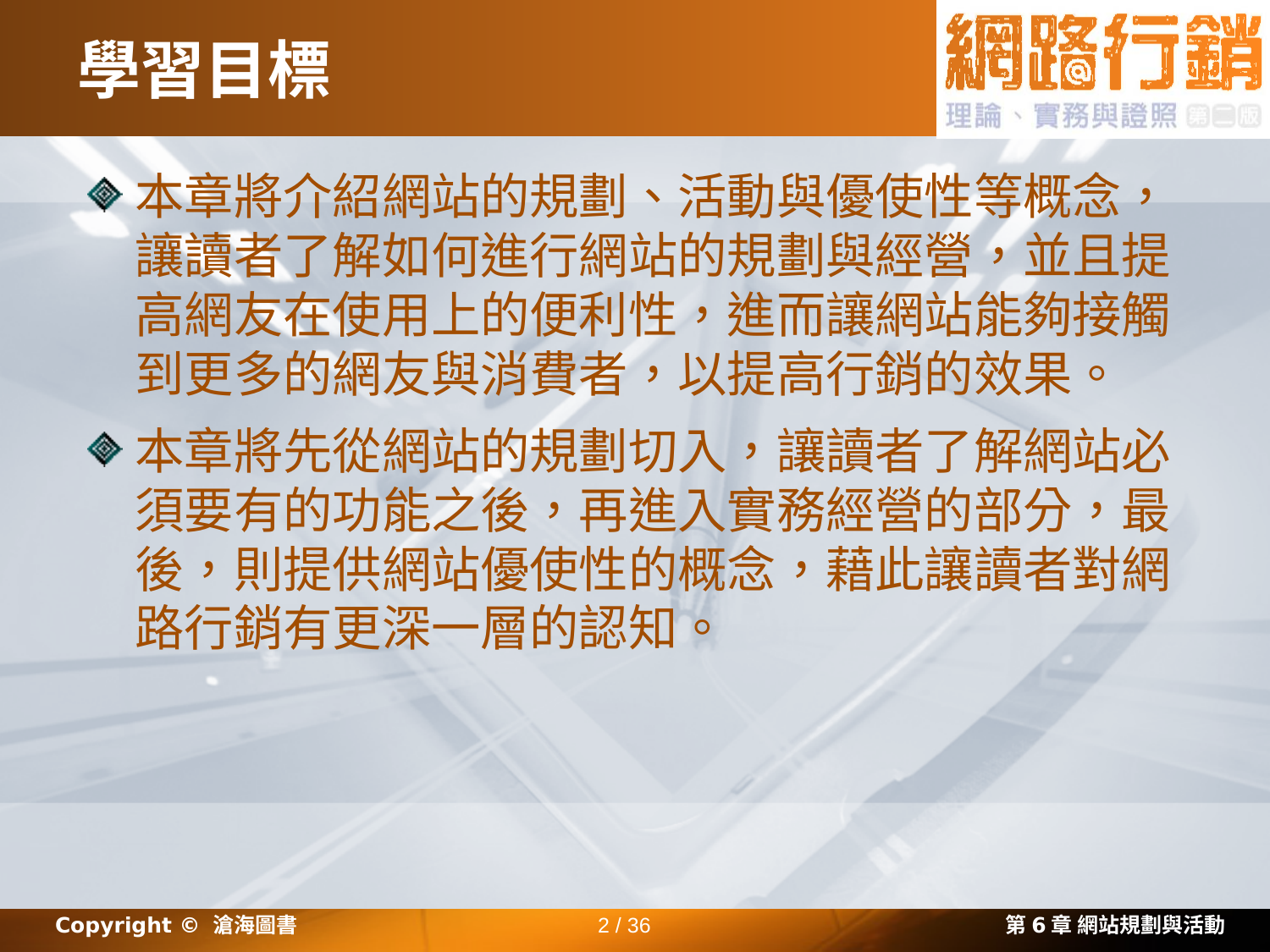

# 學習目標
本章將介紹網站的規劃、活動與優使性等概念，讓讀者了解如何進行網站的規劃與經營，並且提高網友在使用上的便利性，進而讓網站能夠接觸到更多的網友與消費者，以提高行銷的效果。
本章將先從網站的規劃切入，讓讀者了解網站必須要有的功能之後，再進入實務經營的部分，最後，則提供網站優使性的概念，藉此讓讀者對網路行銷有更深一層的認知。
Copyright © 滄海圖書
2 / 36
第6章 網站規劃與活動